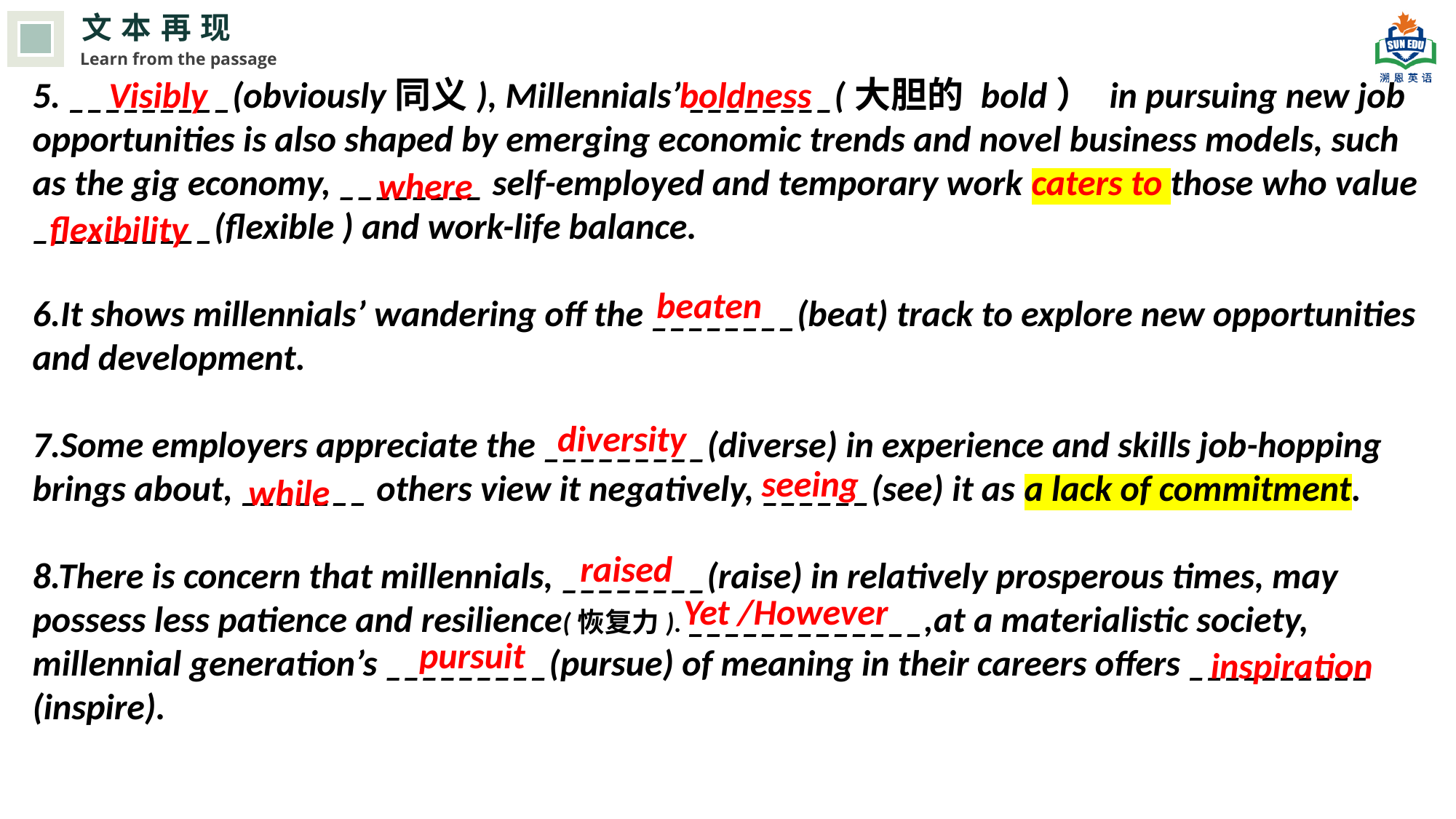

文本再现
Learn from the passage

5. _________(obviously同义), Millennials’ ________(大胆的 bold） in pursuing new job opportunities is also shaped by emerging economic trends and novel business models, such as the gig economy, ________ self-employed and temporary work caters to those who value __________(flexible ) and work-life balance.

6.It shows millennials’ wandering off the ________(beat) track to explore new opportunities and development.

7.Some employers appreciate the _________(diverse) in experience and skills job-hopping brings about, _______ others view it negatively, ______(see) it as a lack of commitment.

8.There is concern that millennials, ________(raise) in relatively prosperous times, may possess less patience and resilience(恢复力). _____________,at a materialistic society, millennial generation’s _________(pursue) of meaning in their careers offers __________ (inspire).
Visibly
boldness
where
flexibility
beaten
diversity
seeing
while
raised
Yet /However
pursuit
inspiration